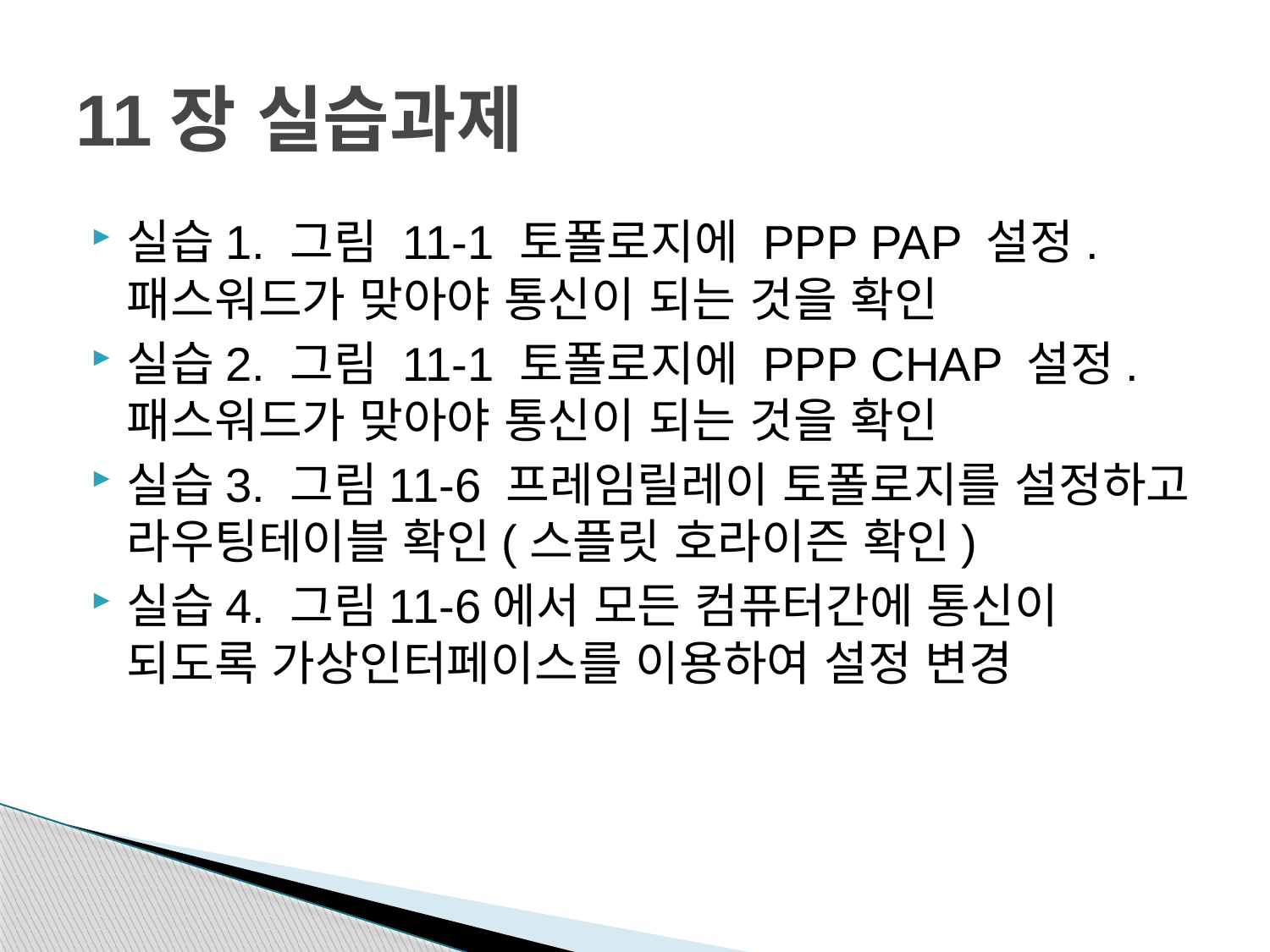

# 11장 실습과제
실습1. 그림 11-1 토폴로지에 PPP PAP 설정. 패스워드가 맞아야 통신이 되는 것을 확인
실습2. 그림 11-1 토폴로지에 PPP CHAP 설정. 패스워드가 맞아야 통신이 되는 것을 확인
실습3. 그림11-6 프레임릴레이 토폴로지를 설정하고 라우팅테이블 확인(스플릿 호라이즌 확인)
실습4. 그림11-6에서 모든 컴퓨터간에 통신이 되도록 가상인터페이스를 이용하여 설정 변경